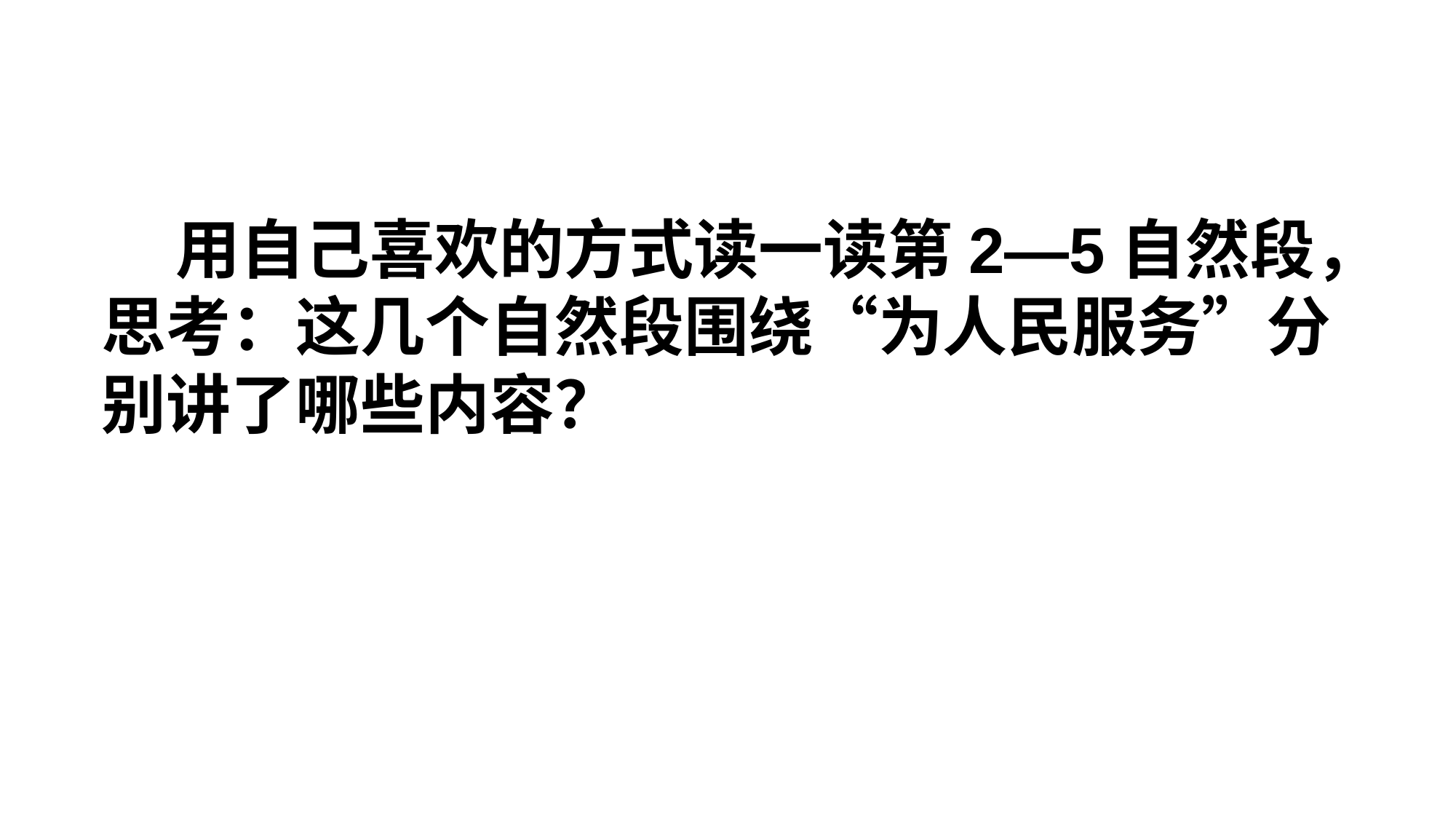

用自己喜欢的方式读一读第2—5自然段，思考：这几个自然段围绕“为人民服务”分别讲了哪些内容？